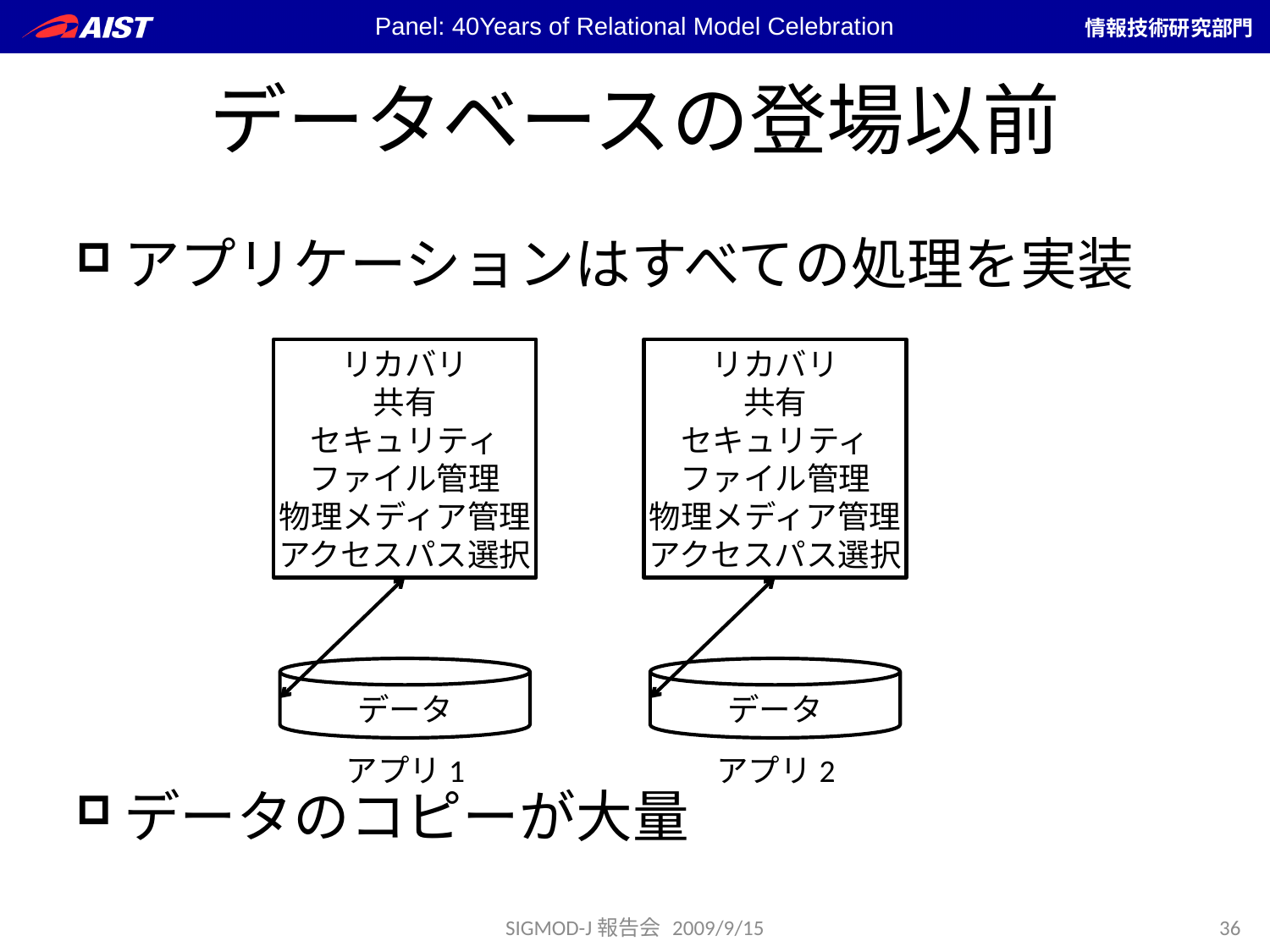

Panel: 40Years of Relational Model Celebration
# データベースの登場以前
アプリケーションはすべての処理を実装

データのコピーが大量
リカバリ
共有
セキュリティ
ファイル管理
物理メディア管理
アクセスパス選択
リカバリ
共有
セキュリティ
ファイル管理
物理メディア管理
アクセスパス選択
データ
データ
アプリ1
アプリ2
SIGMOD-J報告会 2009/9/15
36